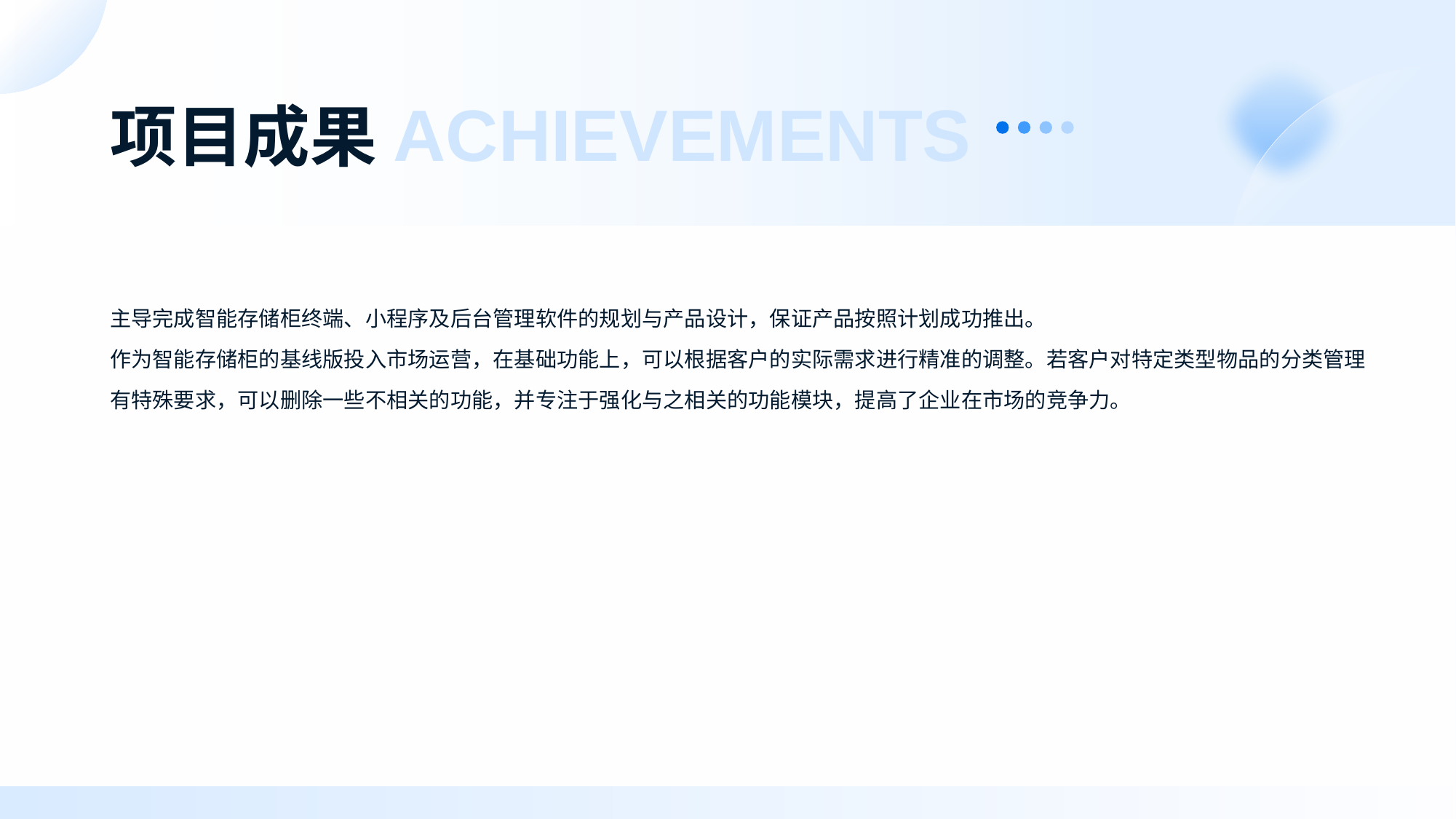

# 项目成果ACHIEVEMENTS
主导完成智能存储柜终端、小程序及后台管理软件的规划与产品设计，保证产品按照计划成功推出。
作为智能存储柜的基线版投入市场运营，在基础功能上，可以根据客户的实际需求进行精准的调整。若客户对特定类型物品的分类管理有特殊要求，可以删除一些不相关的功能，并专注于强化与之相关的功能模块，提高了企业在市场的竞争力。